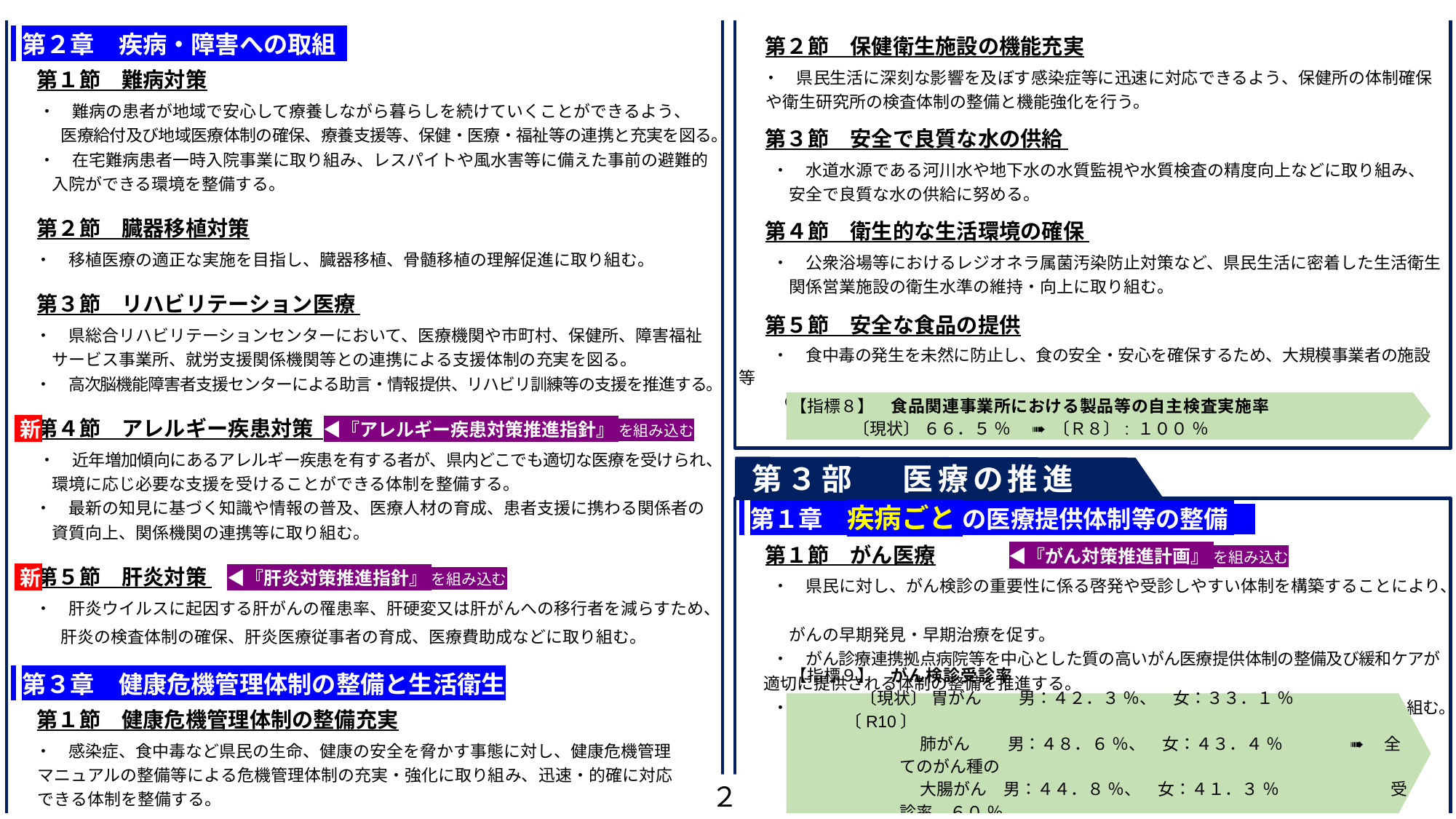

第２節　保健衛生施設の機能充実
　  ・　県民生活に深刻な影響を及ぼす感染症等に迅速に対応できるよう、保健所の体制確保
      や衛生研究所の検査体制の整備と機能強化を行う。
　 第３節　安全で良質な水の供給
　　・　水道水源である河川水や地下水の水質監視や水質検査の精度向上などに取り組み、
　　　安全で良質な水の供給に努める。
　 第４節　衛生的な生活環境の確保
　　・　公衆浴場等におけるレジオネラ属菌汚染防止対策など、県民生活に密着した生活衛生
　　　関係営業施設の衛生水準の維持・向上に取り組む。
　 第５節　安全な食品の提供
　　・　食中毒の発生を未然に防止し、食の安全・安心を確保するため、大規模事業者の施設等
  　　の自主検査実施状況を確認し、未実施施設については自主検査の実施を推奨する。
 第２章　疾病・障害への取組
　 第１節　難病対策
  　・　難病の患者が地域で安心して療養しながら暮らしを続けていくことができるよう、
　　　医療給付及び地域医療体制の確保、療養支援等、保健・医療・福祉等の連携と充実を図る。
  　・　在宅難病患者一時入院事業に取り組み、レスパイトや風水害等に備えた事前の避難的
　  　入院ができる環境を整備する。
　 第２節　臓器移植対策
　  ・　移植医療の適正な実施を目指し、臓器移植、骨髄移植の理解促進に取り組む。
　 第３節　リハビリテーション医療
　  ・　県総合リハビリテーションセンターにおいて、医療機関や市町村、保健所、障害福祉
　　  サービス事業所、就労支援関係機関等との連携による支援体制の充実を図る。
　  ・　高次脳機能障害者支援センターによる助言・情報提供、リハビリ訓練等の支援を推進する。
　 第４節　アレルギー疾患対策  ◀『アレルギー疾患対策推進指針』 を組み込む
  　・　近年増加傾向にあるアレルギー疾患を有する者が、県内どこでも適切な医療を受けられ、
　　  環境に応じ必要な支援を受けることができる体制を整備する。
　  ・　最新の知見に基づく知識や情報の普及、医療人材の育成、患者支援に携わる関係者の
　  　資質向上、関係機関の連携等に取り組む。
　 第５節　肝炎対策 　◀『肝炎対策推進指針』 を組み込む
　  ・　肝炎ウイルスに起因する肝がんの罹患率、肝硬変又は肝がんへの移行者を減らすため、
　　　肝炎の検査体制の確保、肝炎医療従事者の育成、医療費助成などに取り組む。
 第３章　健康危機管理体制の整備と生活衛生生活衛生
　 第１節　健康危機管理体制の整備充実
　  ・　感染症、食中毒など県民の生命、健康の安全を脅かす事態に対し、健康危機管理
      マニュアルの整備等による危機管理体制の充実・強化に取り組み、迅速・的確に対応
      できる体制を整備する。
【指標８】　食品関連事業所における製品等の自主検査実施率
　            〔現状〕 ６６．５ ％　 ➠  〔Ｒ８〕: １００ ％
新
第３部　 医療の推進
 第１章　疾病ごと の医療提供体制等の整備
　 第１節　がん医療 　　　 ◀『がん対策推進計画』 を組み込む
　　・　県民に対し、がん検診の重要性に係る啓発や受診しやすい体制を構築することにより、
　　　がんの早期発見・早期治療を促す。
　　・　がん診療連携拠点病院等を中心とした質の高いがん医療提供体制の整備及び緩和ケアが
      適切に提供される体制の整備を推進する。
　　・　がん患者の就労に関する相談支援や、治療に伴う外見変化に対するケアの充実に取り組む。

新
【指標９】　がん検診受診率
   〔現状〕 胃がん　　 男：４２．３ ％、　女：３３．１ ％　　　　　 　〔R10〕
　 肺がん　 　男：４８．６ ％、　女：４３．４ ％　　　　➠　 全てのがん種の
　 大腸がん　男：４４．８ ％、　女：４１．３ ％　　　  　　　 受診率　６０ ％
   乳がん　   ４２．５ ％　　子宮頸がん　３８．２ ％
２